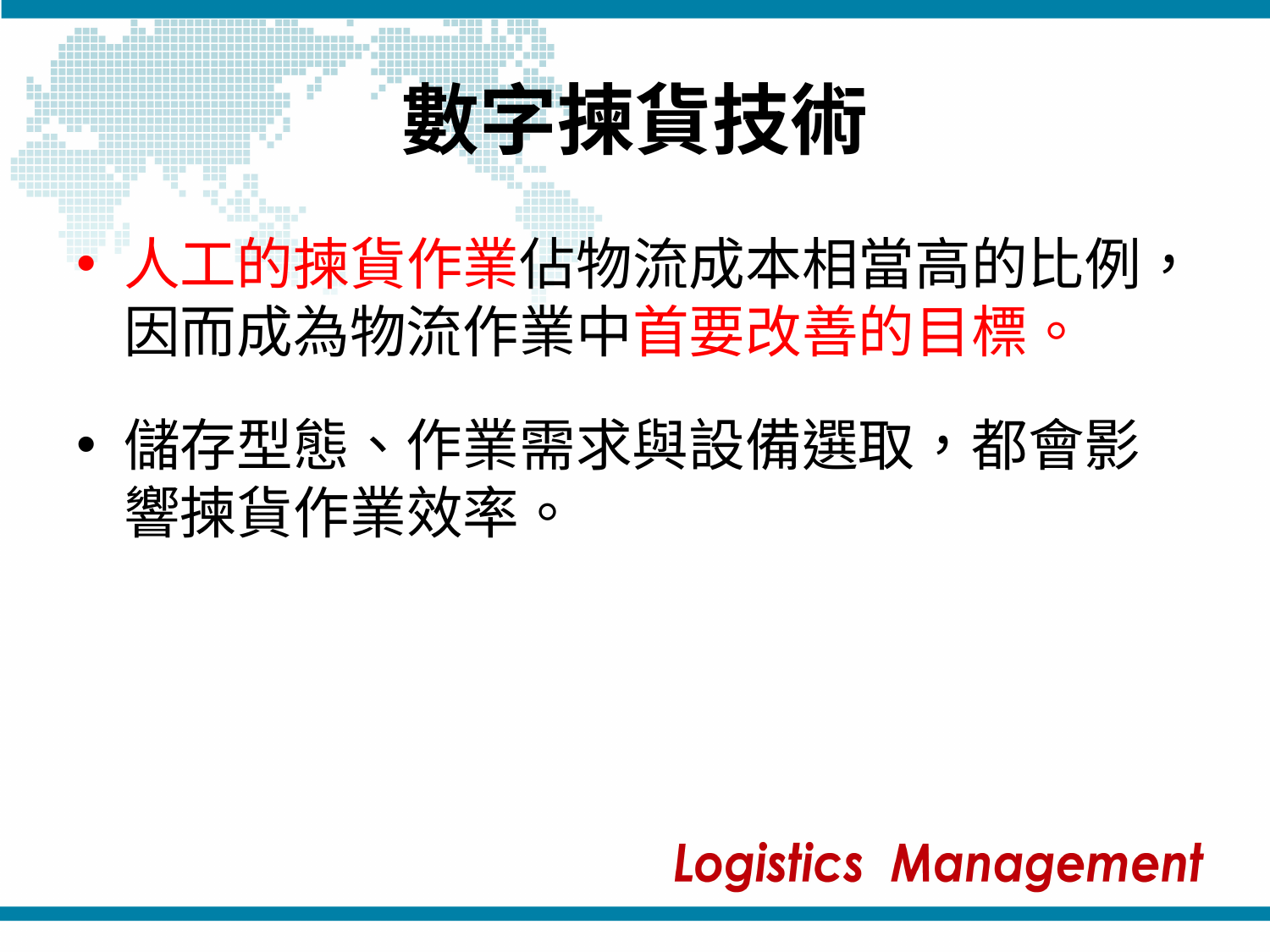

# 數字揀貨技術
人工的揀貨作業佔物流成本相當高的比例，因而成為物流作業中首要改善的目標。

儲存型態、作業需求與設備選取，都會影響揀貨作業效率。